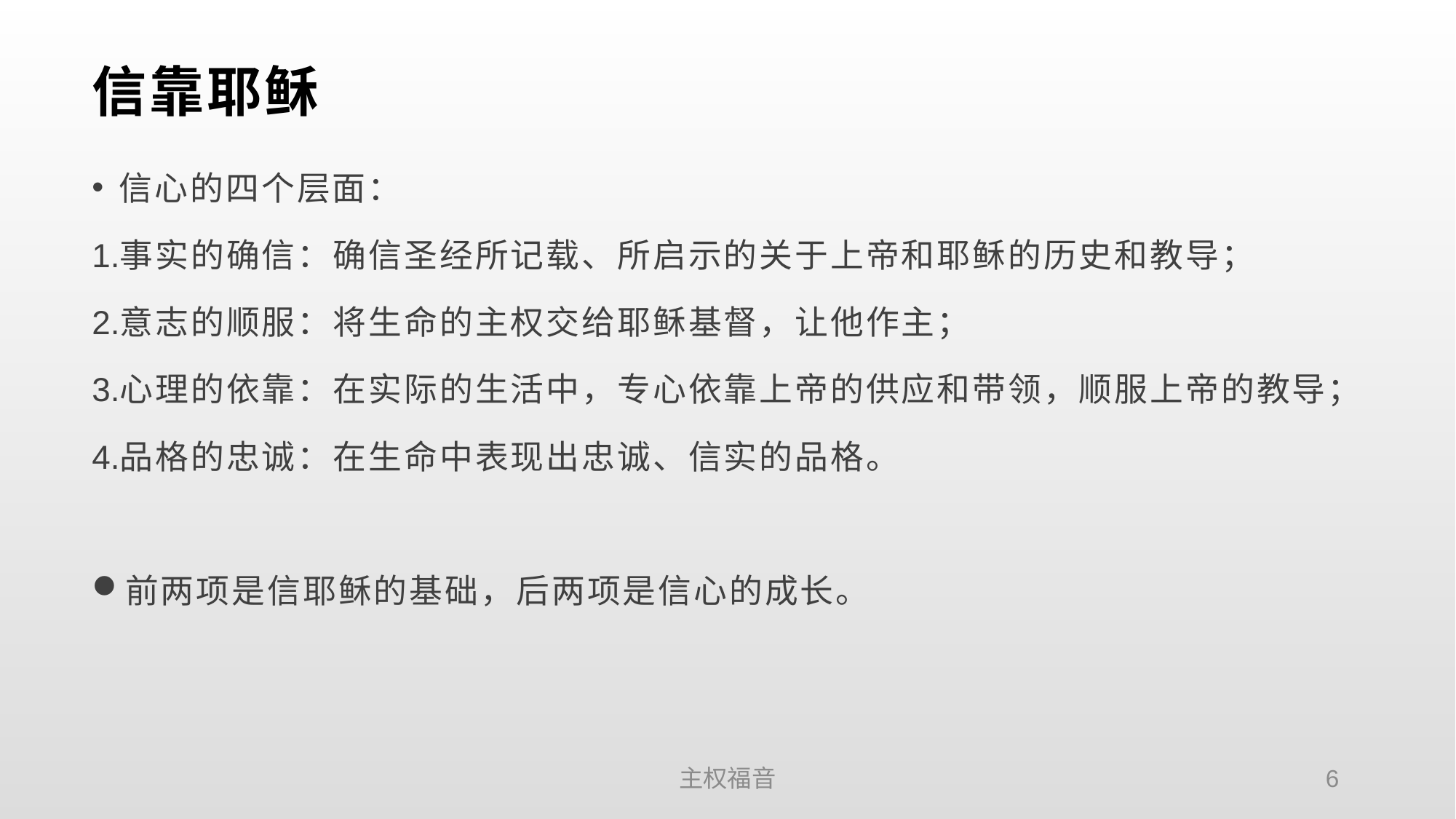

# 信靠耶稣
信心的四个层面：
事实的确信：确信圣经所记载、所启示的关于上帝和耶稣的历史和教导；
意志的顺服：将生命的主权交给耶稣基督，让他作主；
心理的依靠：在实际的生活中，专心依靠上帝的供应和带领，顺服上帝的教导；
品格的忠诚：在生命中表现出忠诚、信实的品格。

前两项是信耶稣的基础，后两项是信心的成长。
主权福音
6